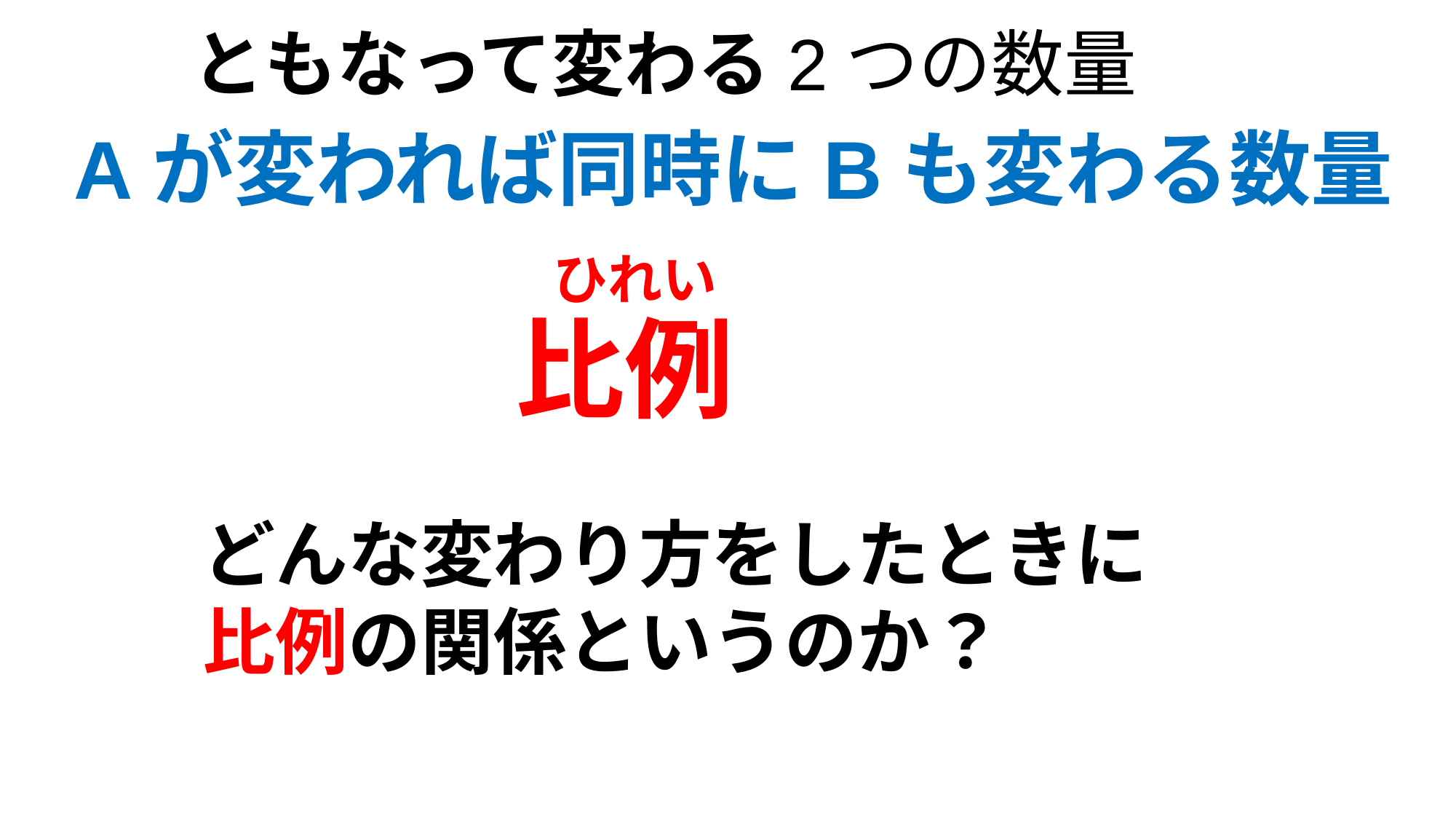

ともなって変わる2つの数量
Aが変われば同時にBも変わる数量
ひれい
比例
どんな変わり方をしたときに比例の関係というのか？